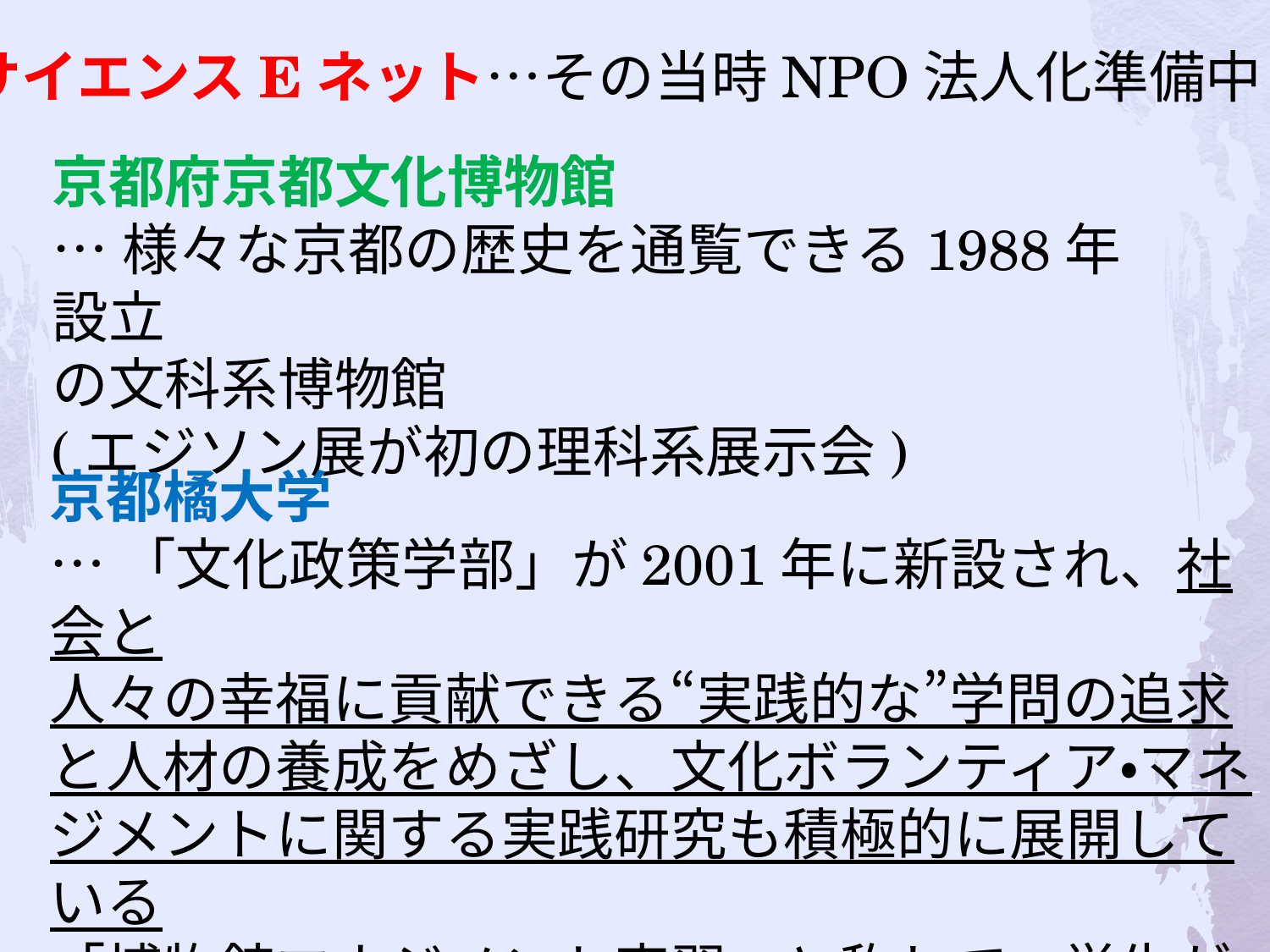

サイエンスEネット…その当時NPO法人化準備中
京都府京都文化博物館
…様々な京都の歴史を通覧できる1988年設立
の文科系博物館
(エジソン展が初の理科系展示会)
京都橘大学
…「文化政策学部」が2001年に新設され、社会と
人々の幸福に貢献できる“実践的な”学問の追求
と人材の養成をめざし、文化ボランティア・マネジメントに関する実践研究も積極的に展開している
「博物館マネジメント実習」と称して、学生が実践的な活動を展開する授業プログラムを行っている